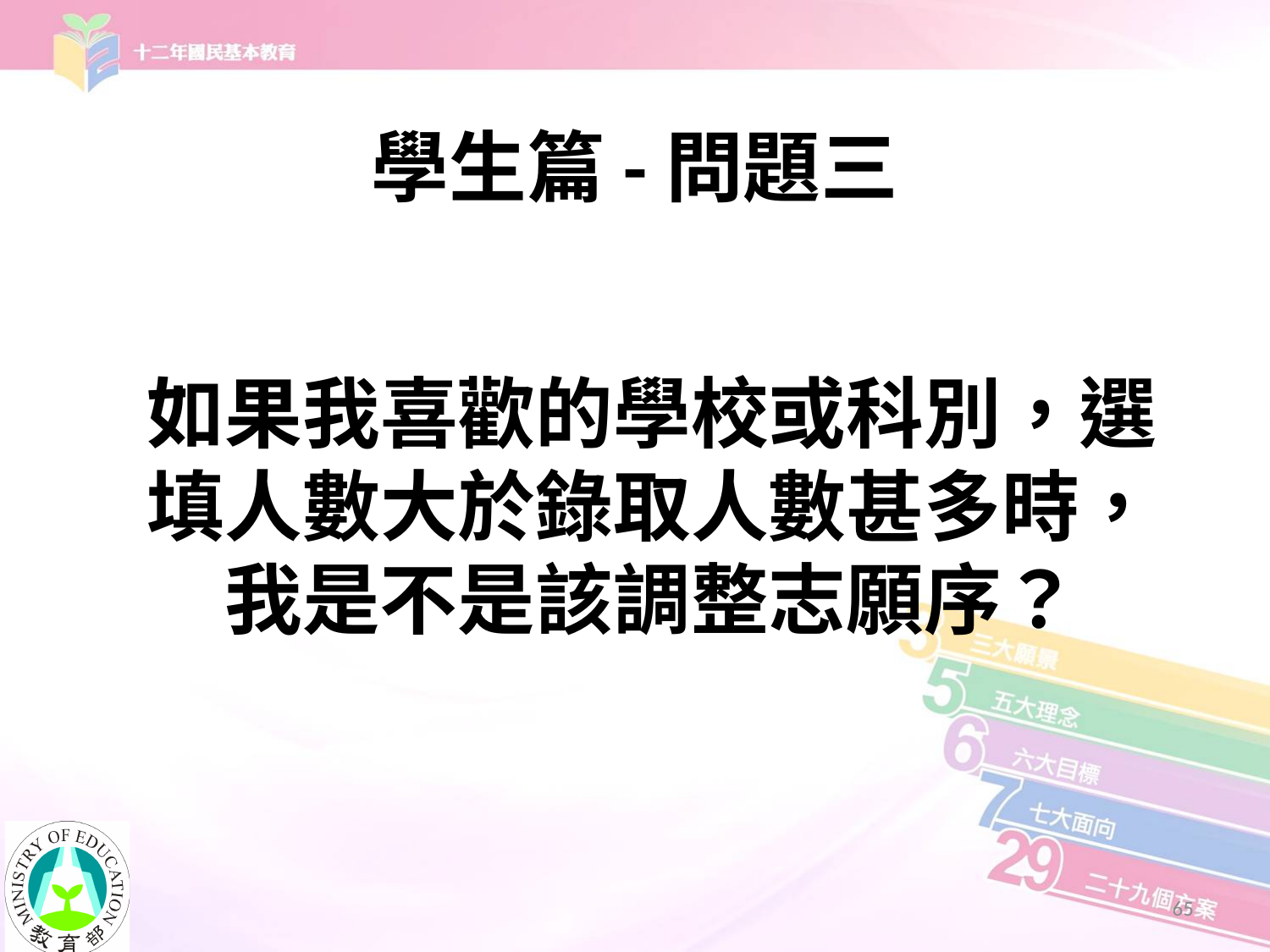

# 學生篇-問題三
	如果我喜歡的學校或科別，選填人數大於錄取人數甚多時，我是不是該調整志願序？
65